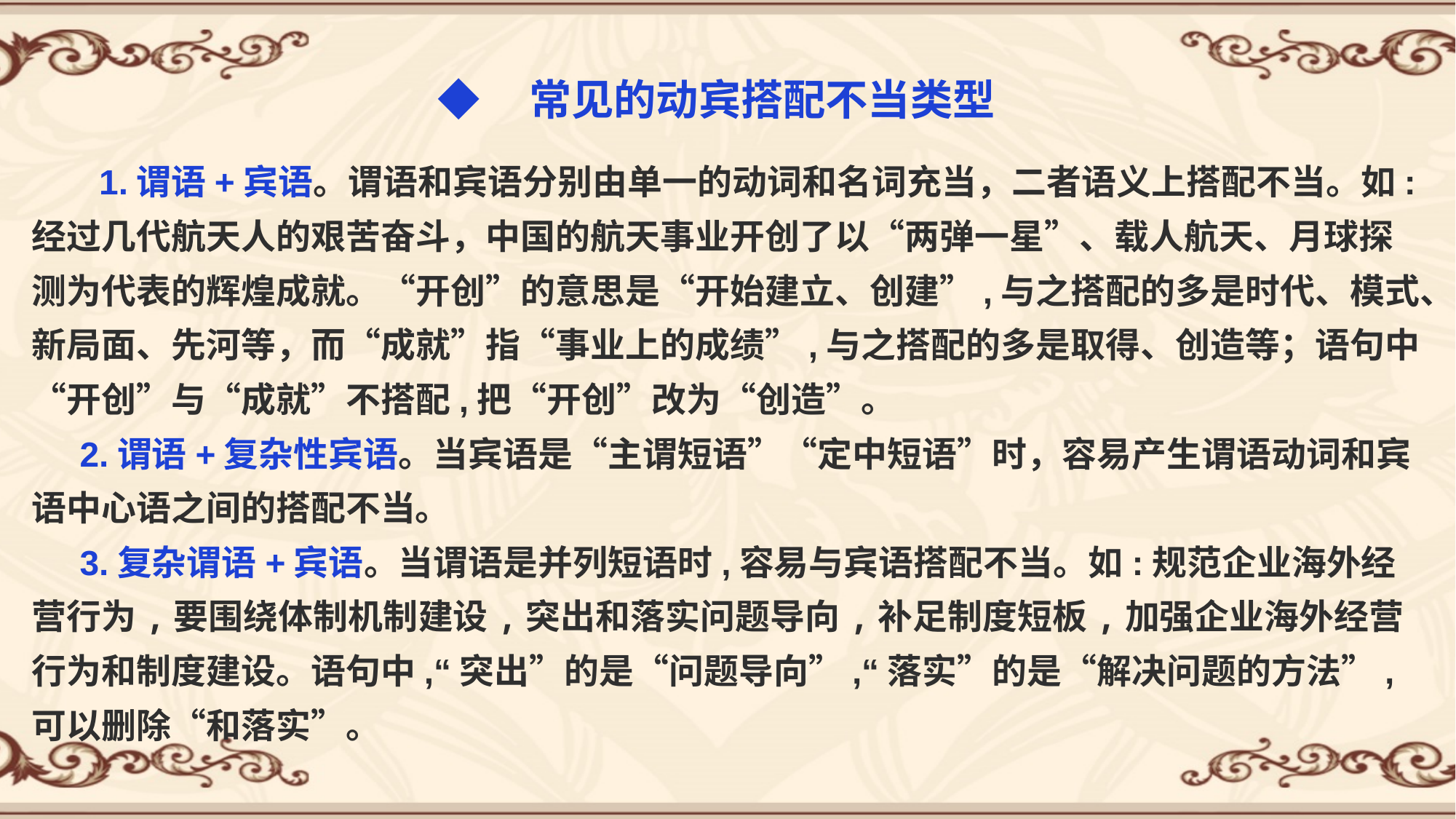

◆    常见的动宾搭配不当类型
       1.谓语+宾语。谓语和宾语分别由单一的动词和名词充当，二者语义上搭配不当。如:经过几代航天人的艰苦奋斗，中国的航天事业开创了以“两弹一星”、载人航天、月球探测为代表的辉煌成就。“开创”的意思是“开始建立、创建”,与之搭配的多是时代、模式、新局面、先河等，而“成就”指“事业上的成绩”,与之搭配的多是取得、创造等；语句中“开创”与“成就”不搭配,把“开创”改为“创造”。
     2.谓语+复杂性宾语。当宾语是“主谓短语”“定中短语”时，容易产生谓语动词和宾语中心语之间的搭配不当。
     3.复杂谓语+宾语。当谓语是并列短语时,容易与宾语搭配不当。如:规范企业海外经营行为,要围绕体制机制建设,突出和落实问题导向,补足制度短板,加强企业海外经营行为和制度建设。语句中,“突出”的是“问题导向”,“落实”的是“解决问题的方法”,可以删除“和落实”。